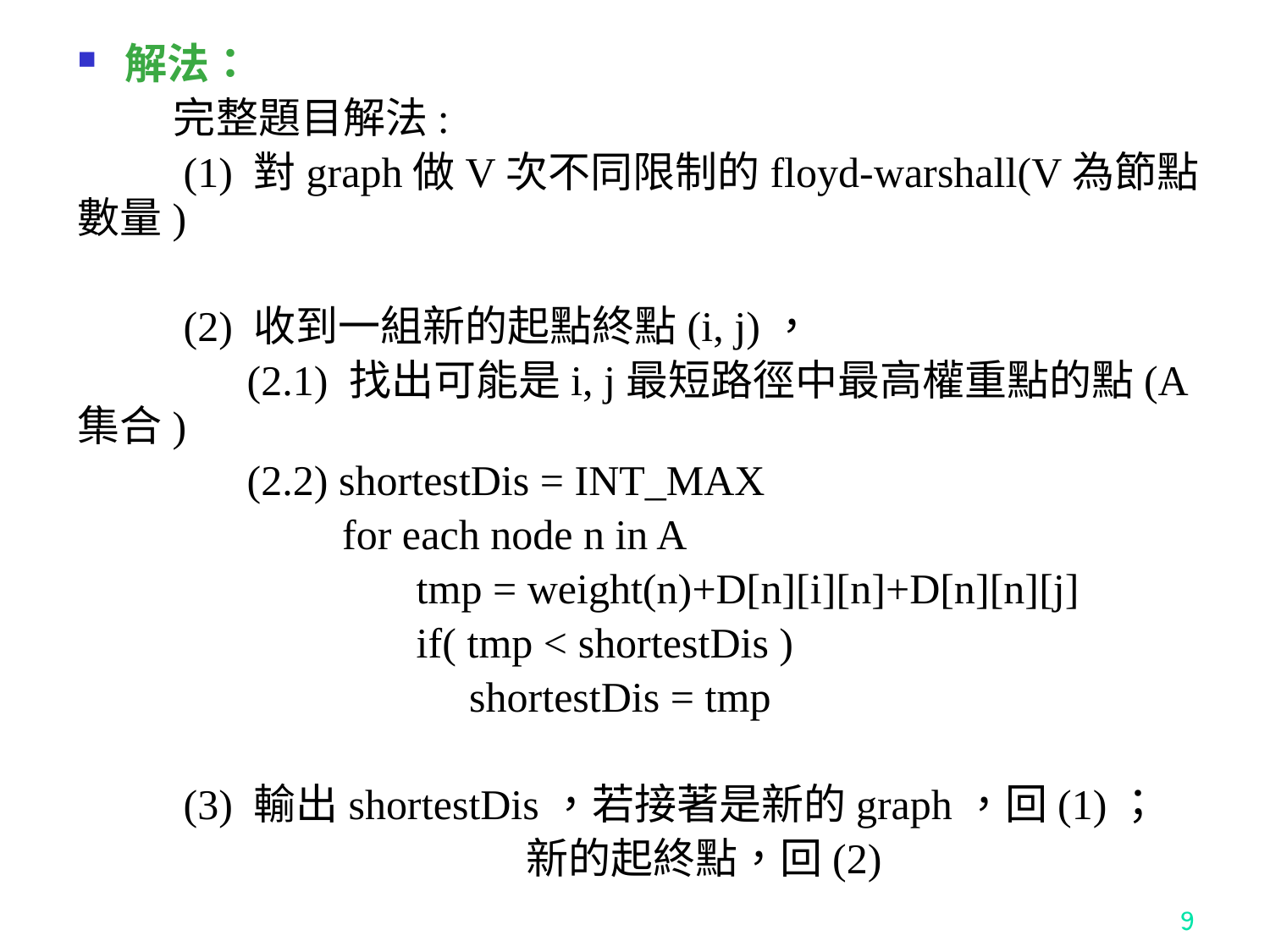

解法：
         完整題目解法:
          (1) 對graph做V次不同限制的floyd-warshall(V為節點數量)

          (2) 收到一組新的起點終點(i, j)，
                (2.1) 找出可能是i, j最短路徑中最高權重點的點(A集合)
                (2.2) shortestDis = INT_MAX
                         for each node n in A
                                tmp = weight(n)+D[n][i][n]+D[n][n][j]
                                if( tmp < shortestDis )
                                     shortestDis = tmp

          (3) 輸出shortestDis，若接著是新的graph，回(1)；
                                              新的起終點，回(2)
9